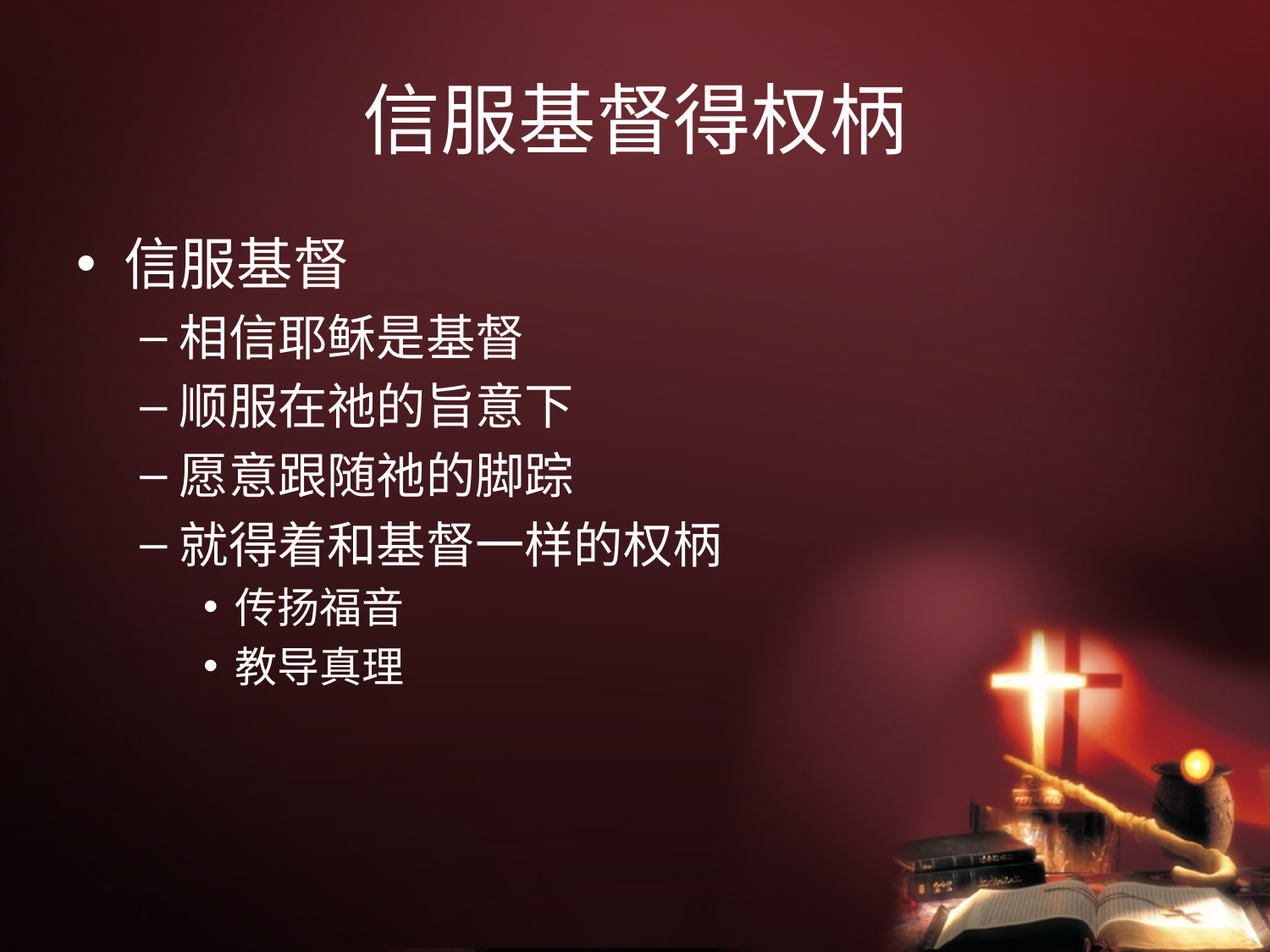

# 信服基督得权柄
信服基督
相信耶稣是基督
顺服在祂的旨意下
愿意跟随祂的脚踪
就得着和基督一样的权柄
传扬福音
教导真理